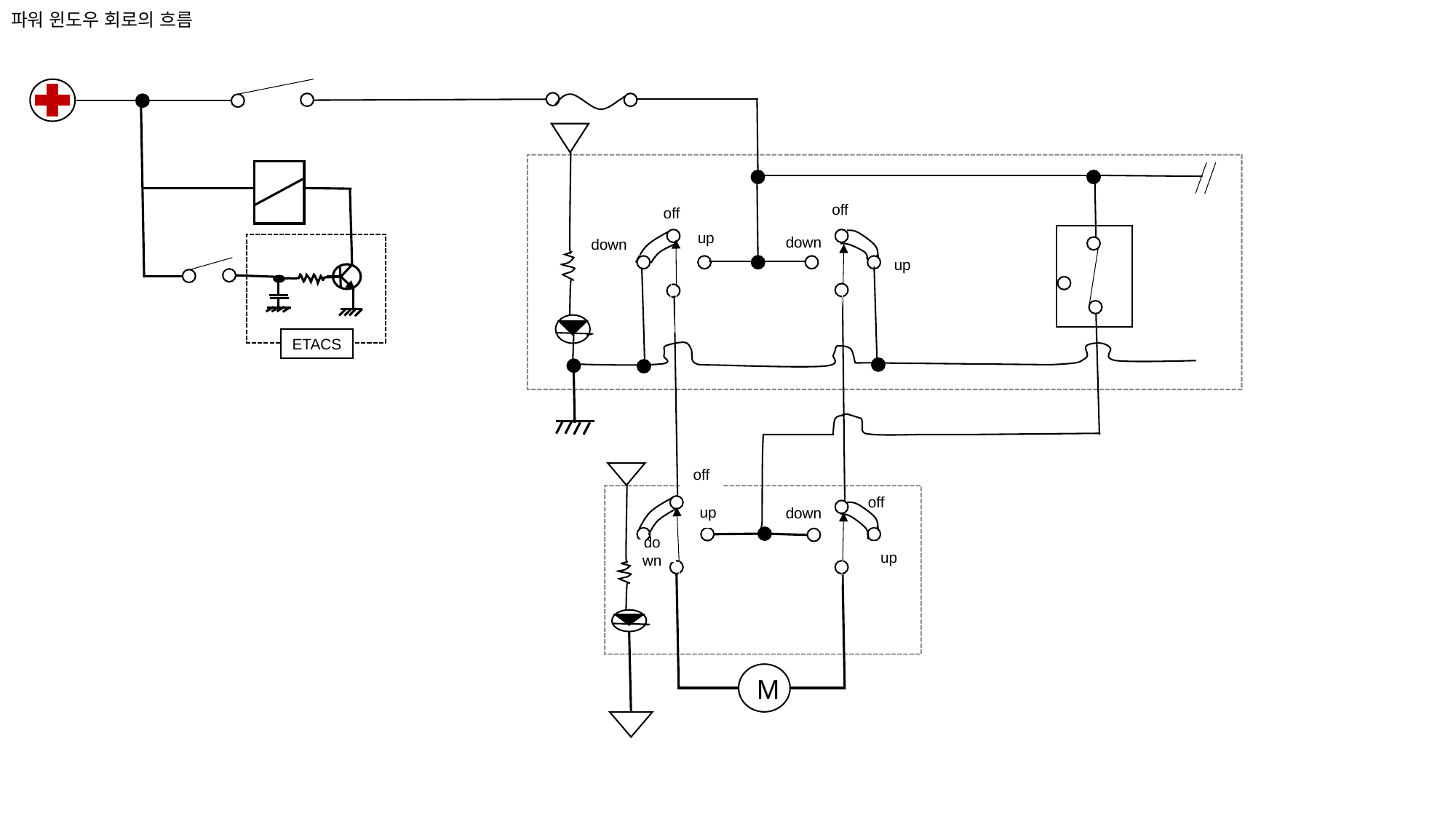

# 파워 윈도우 회로의 흐름

off
off
up

down

down

up

ETACS

off

off

up

down

down
up

M